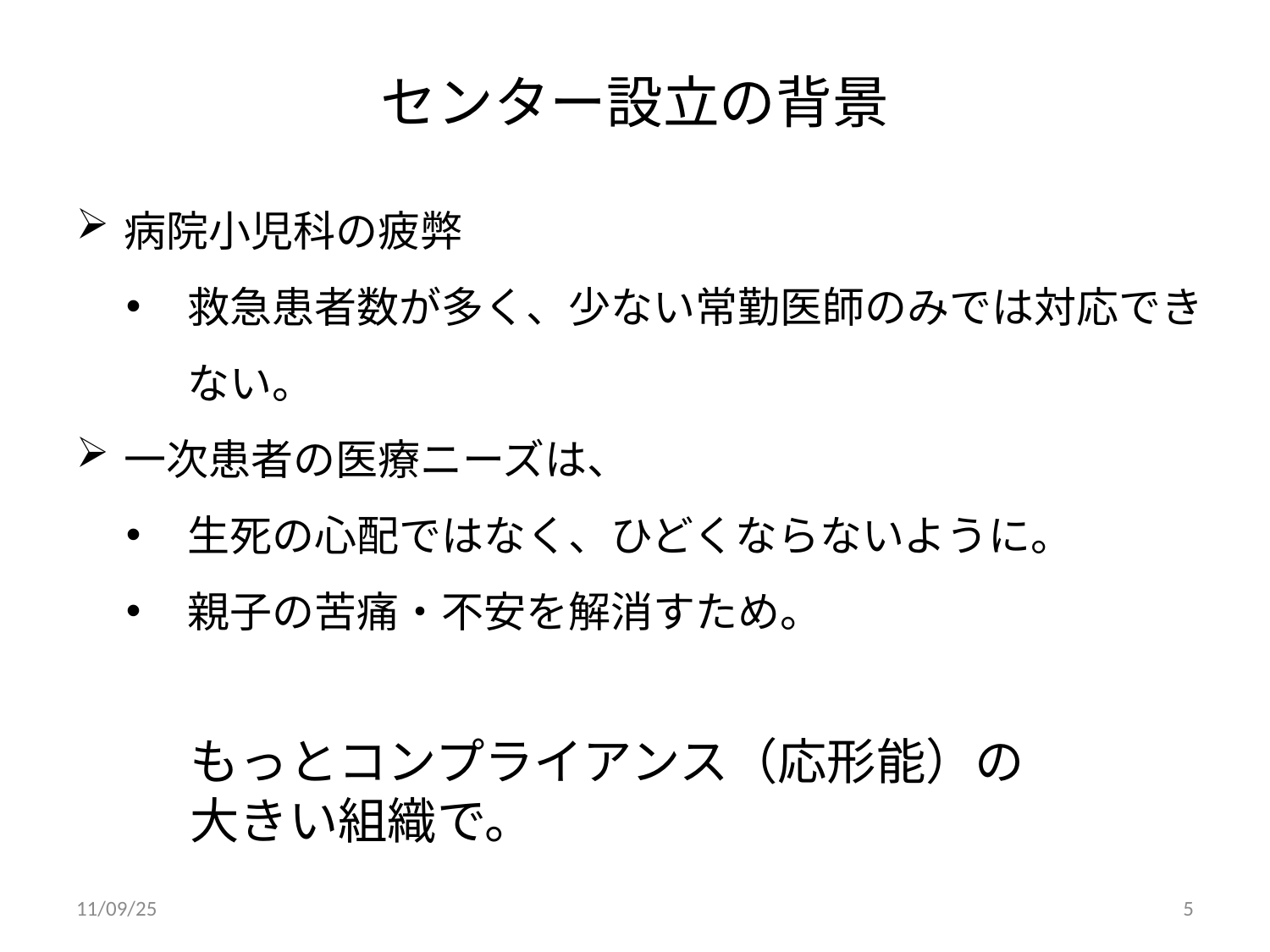

# センター設立の背景
病院小児科の疲弊
救急患者数が多く、少ない常勤医師のみでは対応できない。
一次患者の医療ニーズは、
生死の心配ではなく、ひどくならないように。
親子の苦痛・不安を解消すため。

もっとコンプライアンス（応形能）の大きい組織で。
11/09/25
5